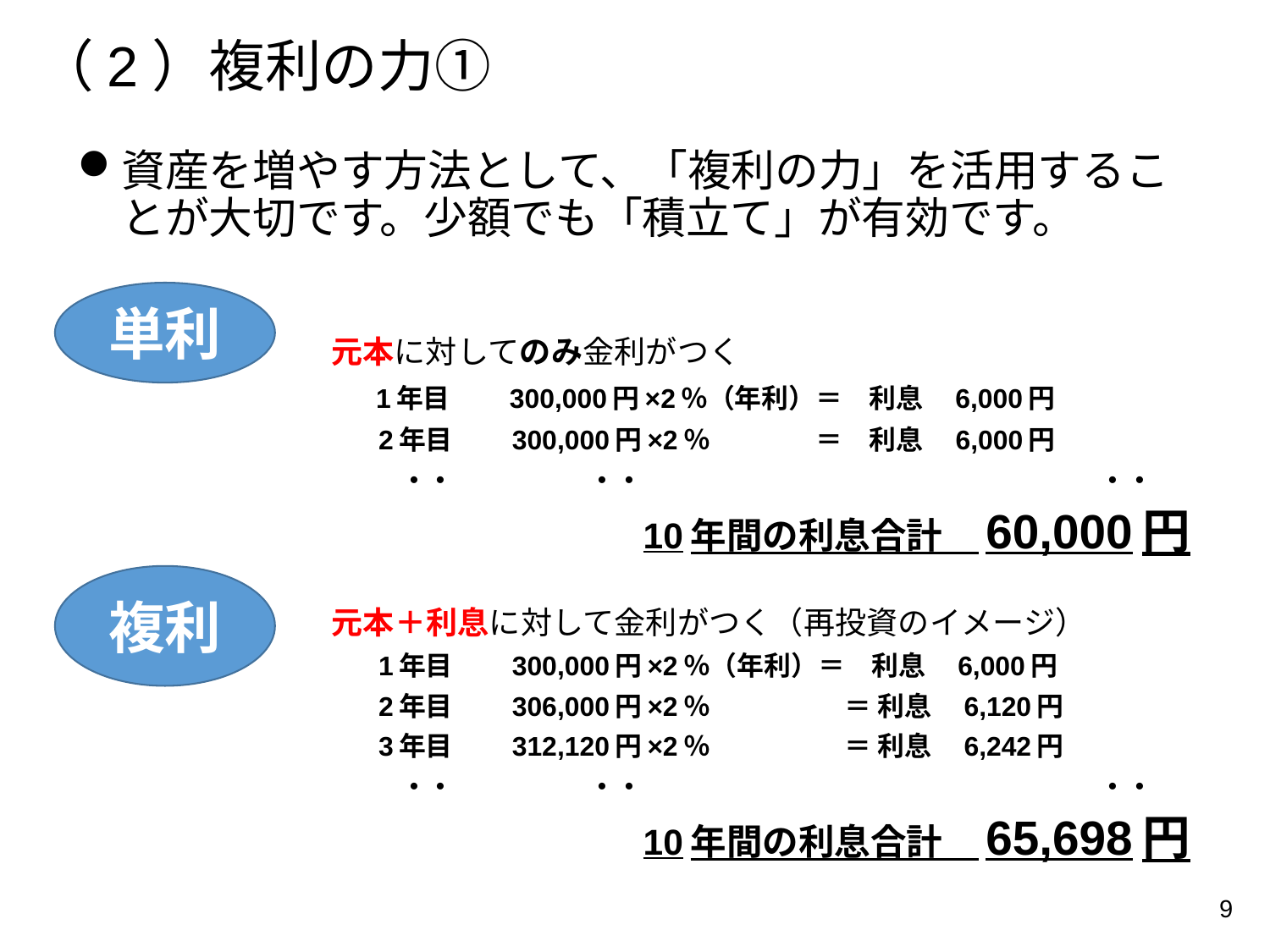

（2）複利の力①
# 資産を増やす方法として、「複利の力」を活用することが大切です。少額でも「積立て」が有効です。
単利
　　　　　　　元本に対してのみ金利がつく
　　　　　　　　  1年目　　300,000円×2％（年利）＝　利息　6,000円
　　　　　　　　　　　2年目　　300,000円×2％  　　　  ＝　利息　6,000円
　　　　　　　　　　　　・・　　　　　・・　　　　　　　　　　　　　　　　　・・
10年間の利息合計　60,000円

　　　　　　　元本＋利息に対して金利がつく（再投資のイメージ）
　　　　　　　　　　　1年目　　300,000円×2％（年利）＝　利息　6,000円
　　　　　　　　　　　2年目　　306,000円×2％　　　　　＝ 利息　6,120円
　　　　　　　　　　　3年目　　312,120円×2％　　　　　＝ 利息　6,242円
　　　　　　　　　　　　・・　　　　　・・　　　　　　　　　　　　　　　　　・・
10年間の利息合計　65,698円
複利
9